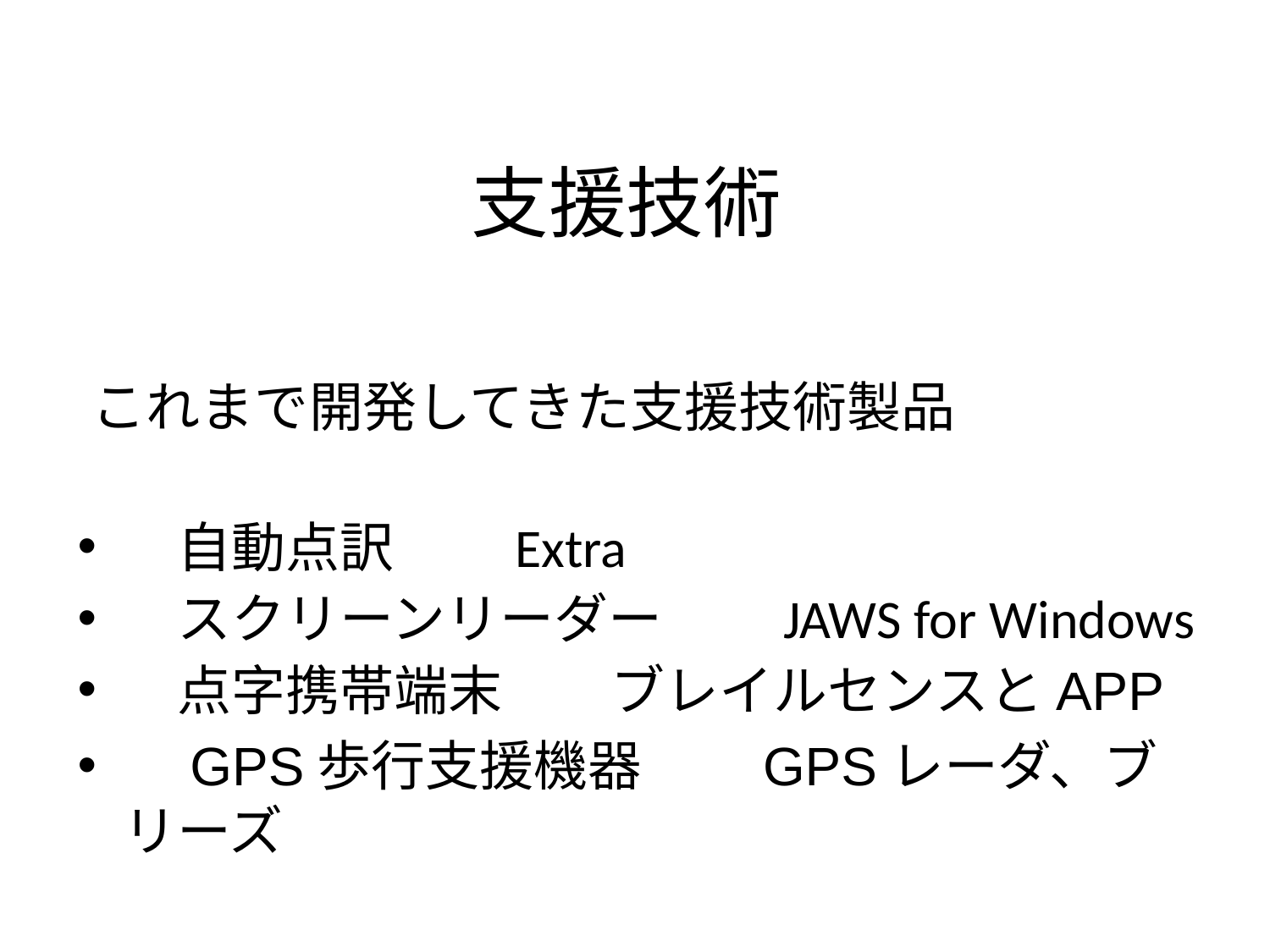

# 支援技術
これまで開発してきた支援技術製品

　自動点訳　　Extra
　スクリーンリーダー　　JAWS for Windows
　点字携帯端末　　ブレイルセンスとAPP
　GPS歩行支援機器　　GPSレーダ、ブリーズ